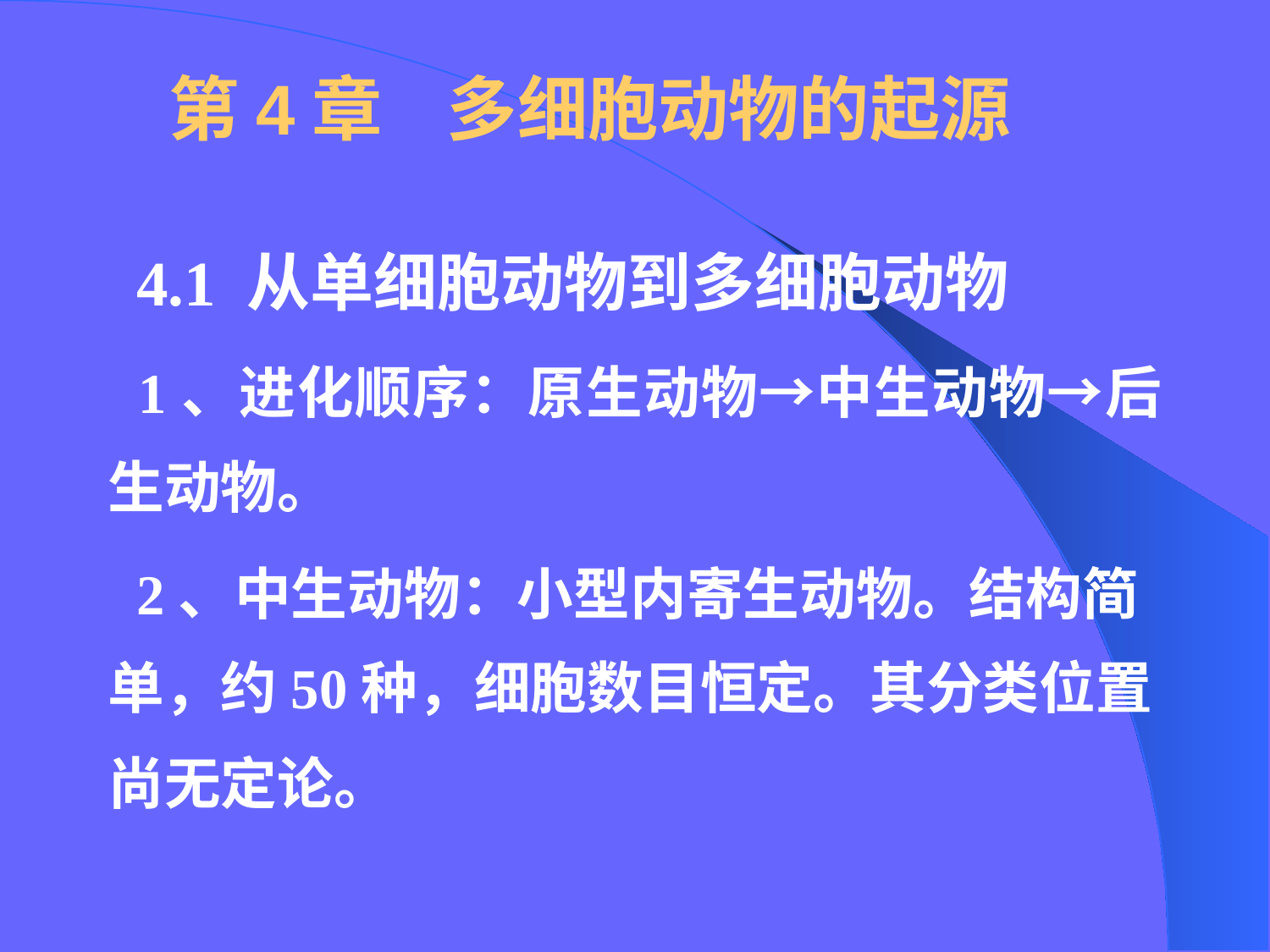

# 第4章    多细胞动物的起源
  4.1 从单细胞动物到多细胞动物
  1、进化顺序：原生动物→中生动物→后生动物。
  2、中生动物：小型内寄生动物。结构简单，约50种，细胞数目恒定。其分类位置尚无定论。